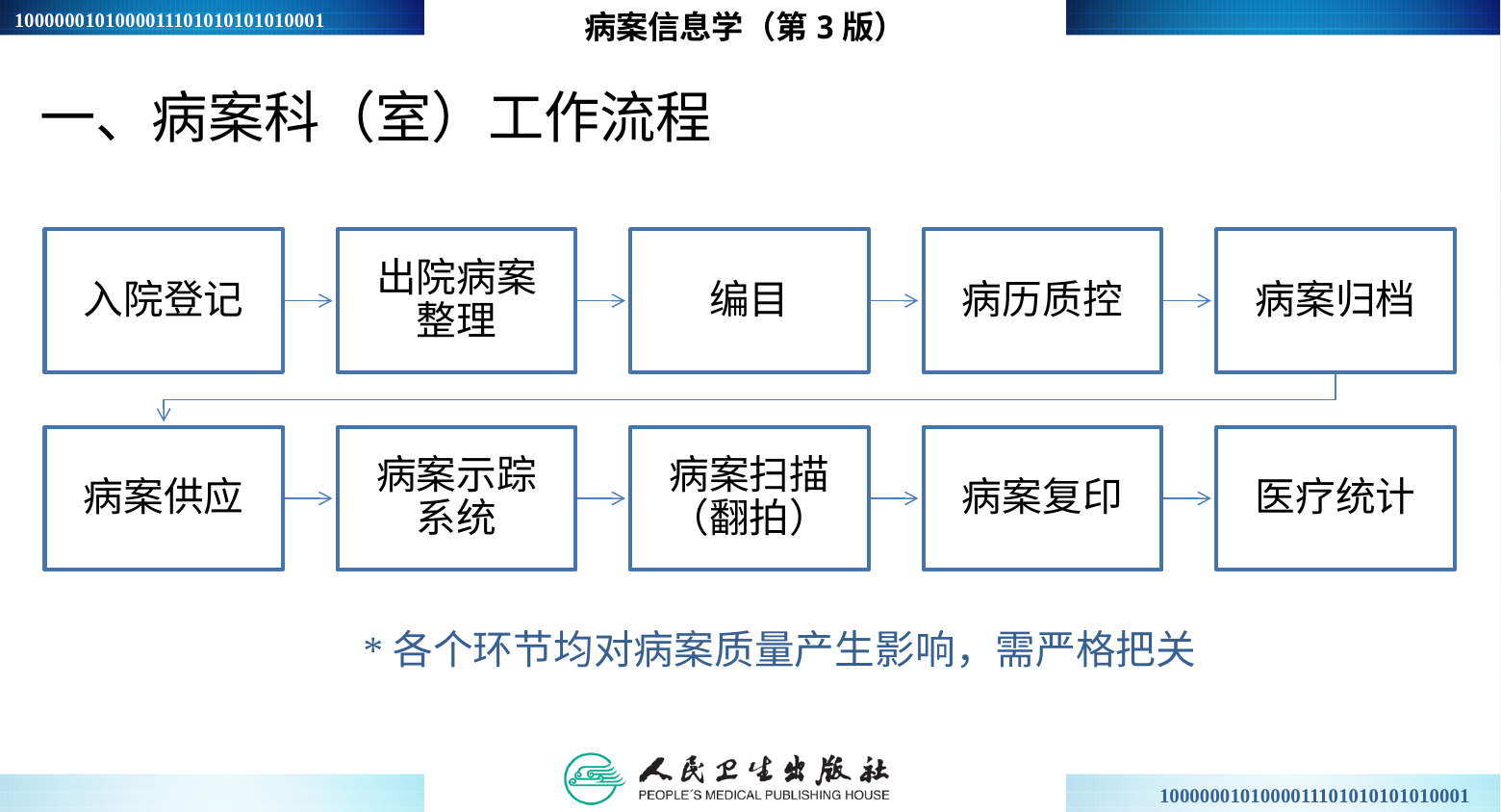

病案信息学（第3版）
一、病案科（室）工作流程

入院登记

出院病案整理

编目

病历质控

病案归档

病案供应

病案示踪系统

病案扫描（翻拍）

病案复印
医疗统计
*各个环节均对病案质量产生影响，需严格把关